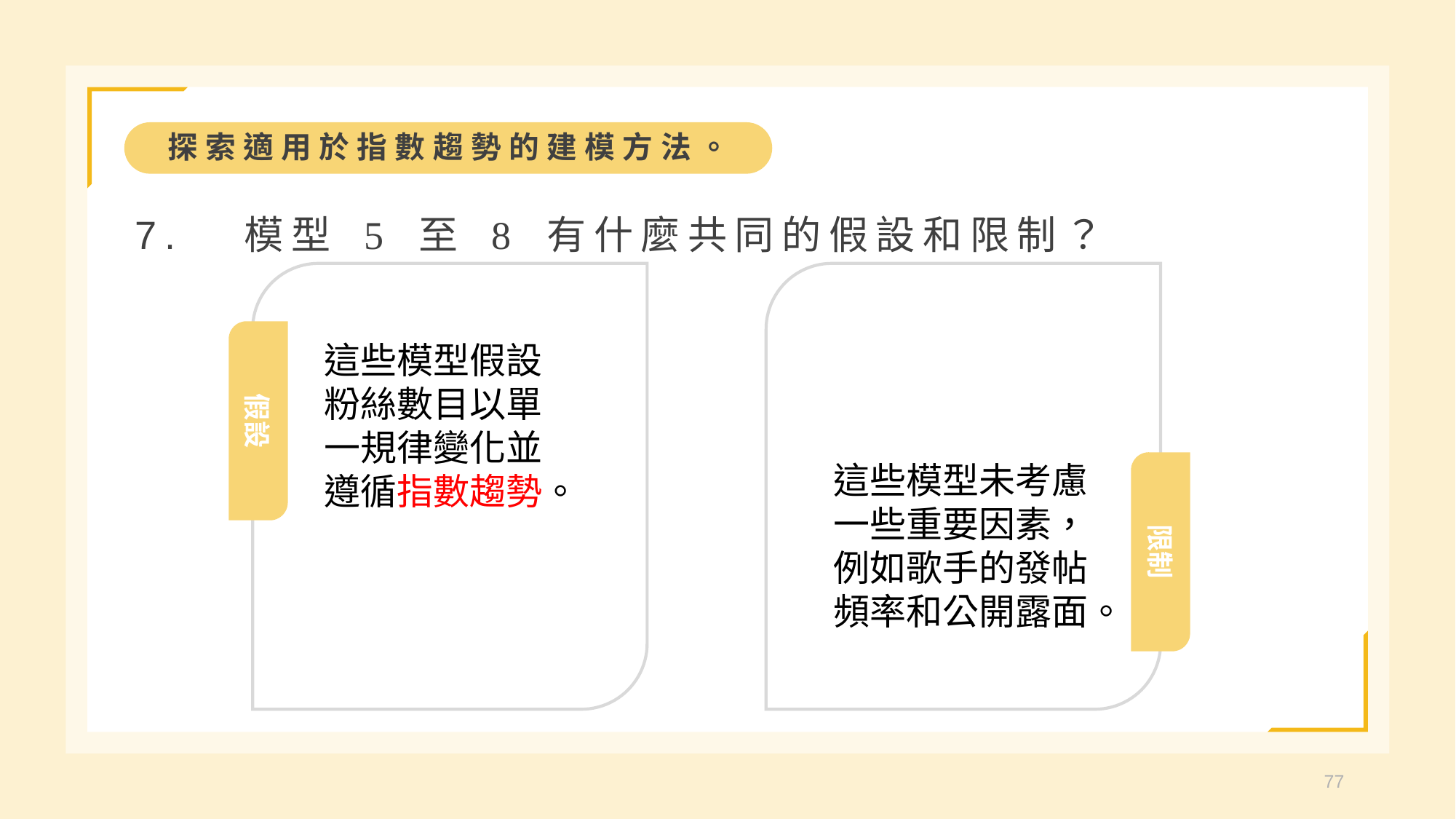

探索適用於指數趨勢的建模方法。
7.	模型 5 至 8 有什麼共同的假設和限制？

假設
這些模型假設粉絲數目以單一規律變化並遵循指數趨勢。

限制
這些模型未考慮一些重要因素，例如歌手的發帖頻率和公開露面。
77